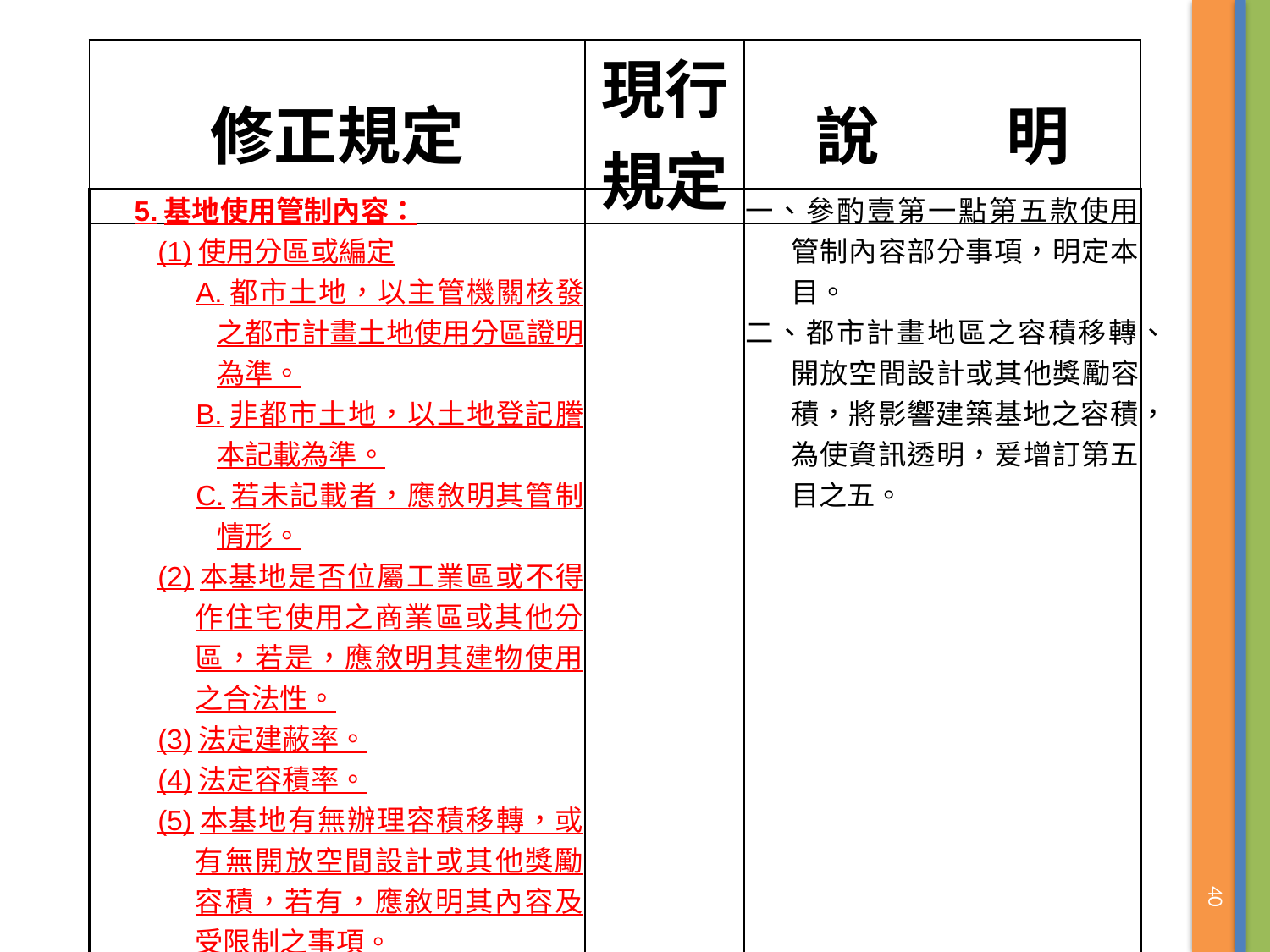

| 修正規定 | 現行規定 | 說　　明 |
| --- | --- | --- |
| 5.基地使用管制內容： (1)使用分區或編定 A.都市土地，以主管機關核發之都市計畫土地使用分區證明為準。 B.非都市土地，以土地登記謄本記載為準。 C.若未記載者，應敘明其管制情形。 (2)本基地是否位屬工業區或不得作住宅使用之商業區或其他分區，若是，應敘明其建物使用之合法性。 (3)法定建蔽率。 (4)法定容積率。 (5)本基地有無辦理容積移轉，或有無開放空間設計或其他獎勵容積，若有，應敘明其內容及受限制之事項。 (6)是否位屬山坡地範圍，若是，應敘明。 |  | 一、參酌壹第一點第五款使用管制內容部分事項，明定本目。 二、都市計畫地區之容積移轉、開放空間設計或其他獎勵容積，將影響建築基地之容積，為使資訊透明，爰增訂第五目之五。 |
| --- | --- | --- |
40